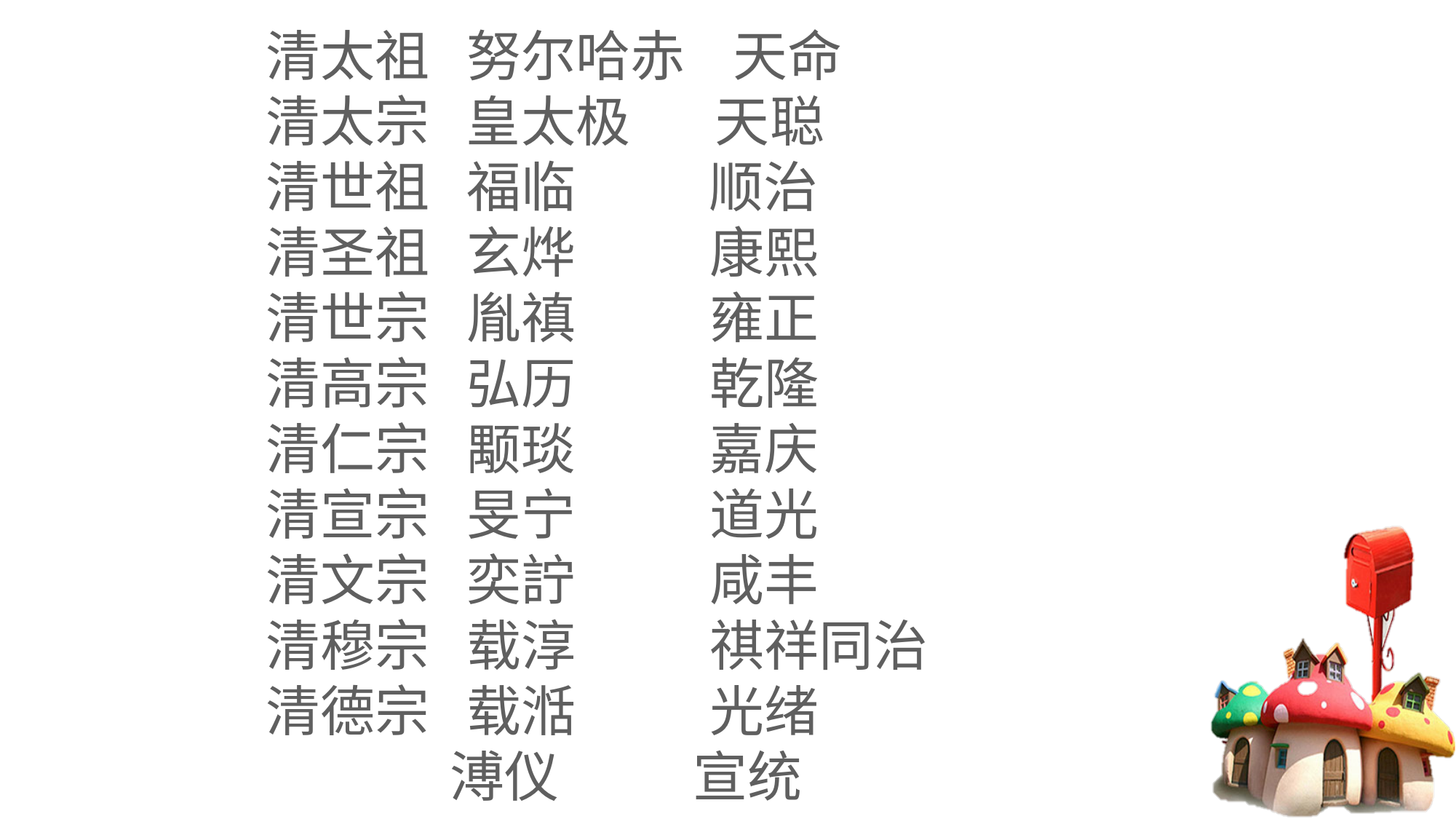

清太祖   努尔哈赤    天命
清太宗   皇太极       天聪
清世祖   福临           顺治
清圣祖   玄烨           康熙
清世宗   胤禛           雍正
清高宗   弘历           乾隆
清仁宗   颙琰           嘉庆
清宣宗   旻宁           道光
清文宗   奕詝           咸丰
清穆宗   载淳           祺祥同治
清德宗   载湉           光绪
              溥仪           宣统
26